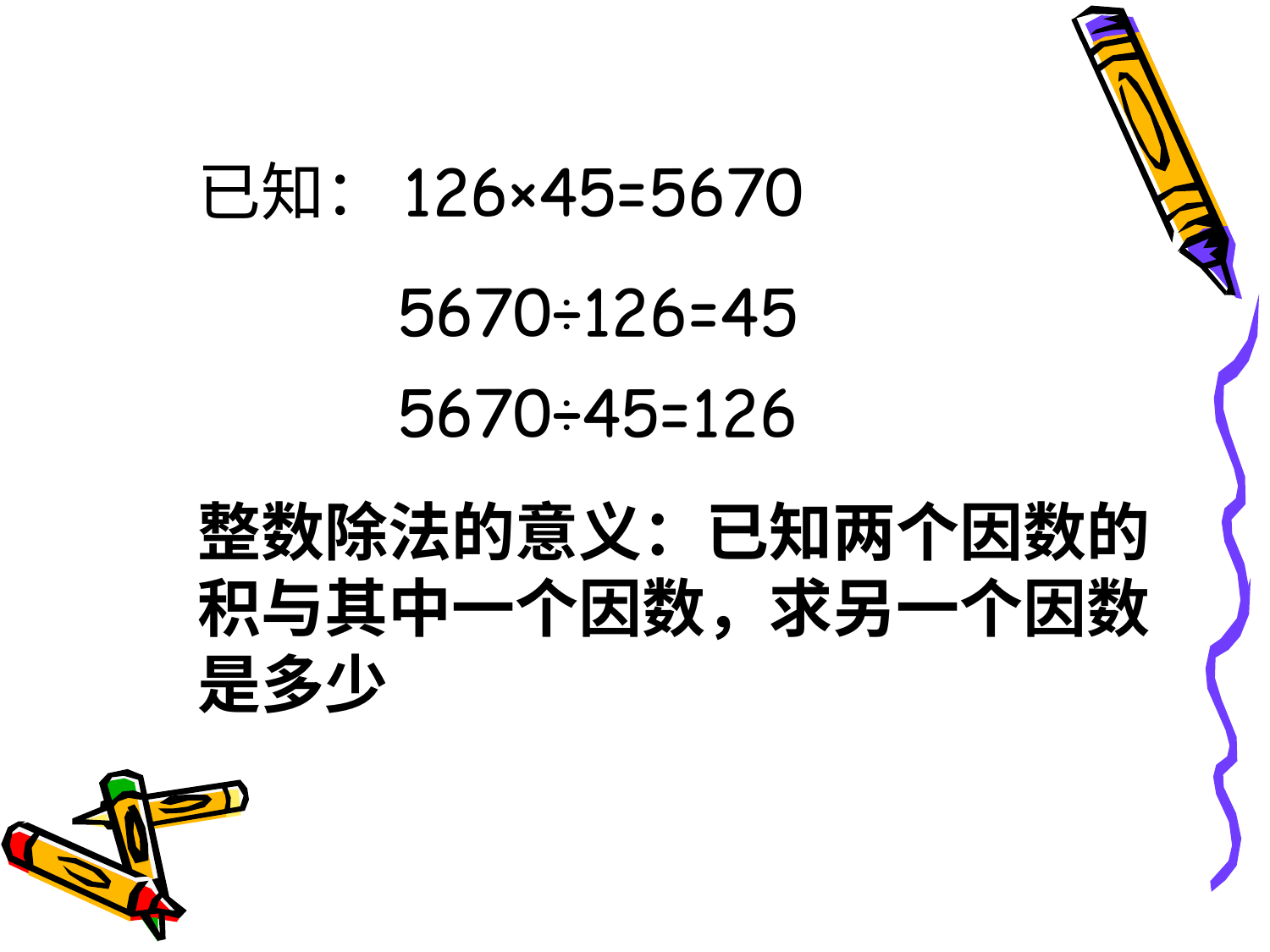

已知：126×45=5670
5670÷126=45
5670÷45=126
整数除法的意义：已知两个因数的积与其中一个因数，求另一个因数是多少